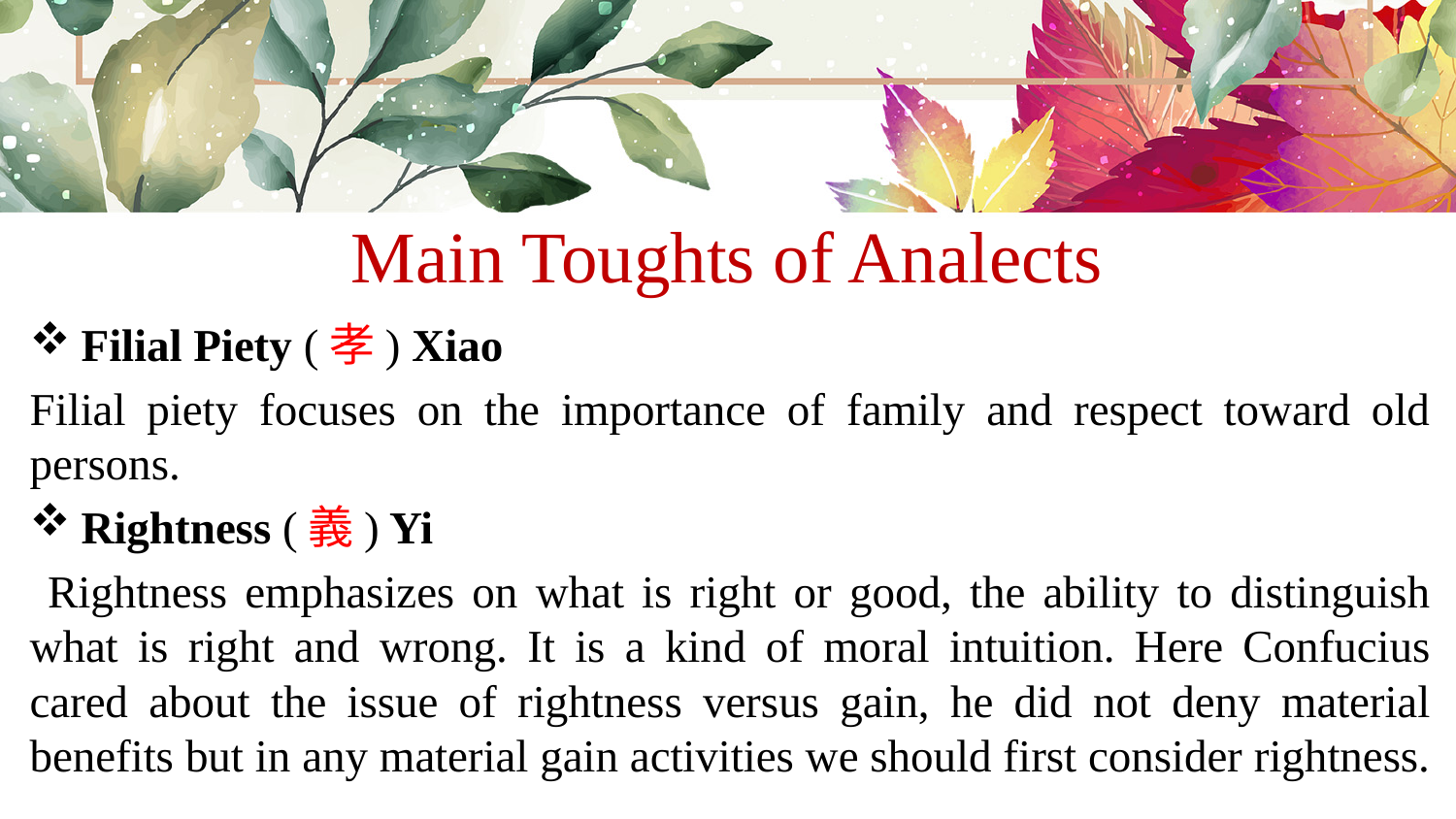

# Main Toughts of Analects
Filial Piety (孝) Xiao
Filial piety focuses on the importance of family and respect toward old persons.
Rightness (義) Yi
 Rightness emphasizes on what is right or good, the ability to distinguish what is right and wrong. It is a kind of moral intuition. Here Confucius cared about the issue of rightness versus gain, he did not deny material benefits but in any material gain activities we should first consider rightness.